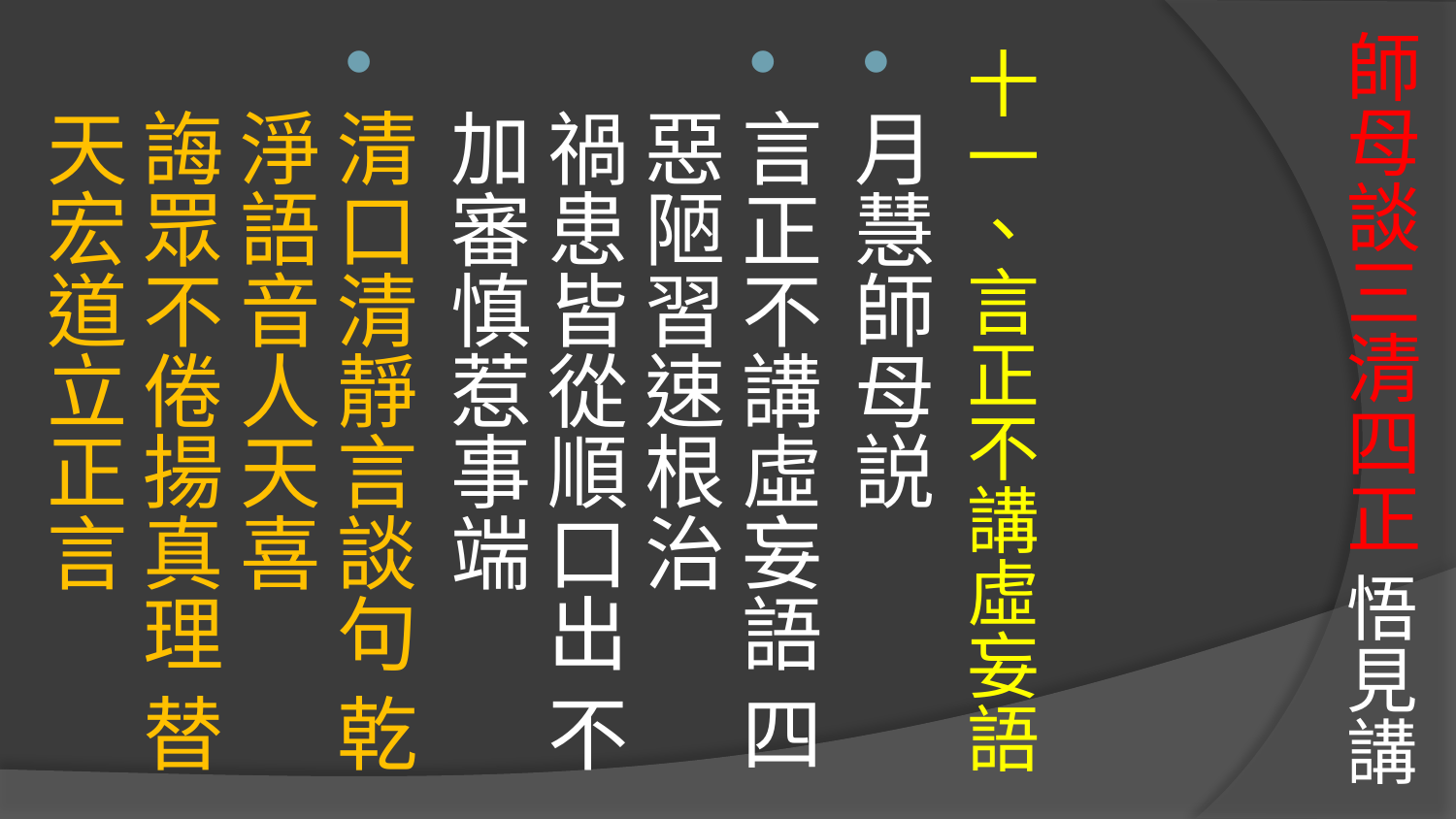

# 師母談三清四正 悟見講
十一、言正不講虛妄語
月慧師母説
言正不講虛妄語 四惡陋習速根治
禍患皆從順口出 不加審慎惹事端
清口清靜言談句 乾淨語音人天喜
誨眾不倦揚真理 替天宏道立正言